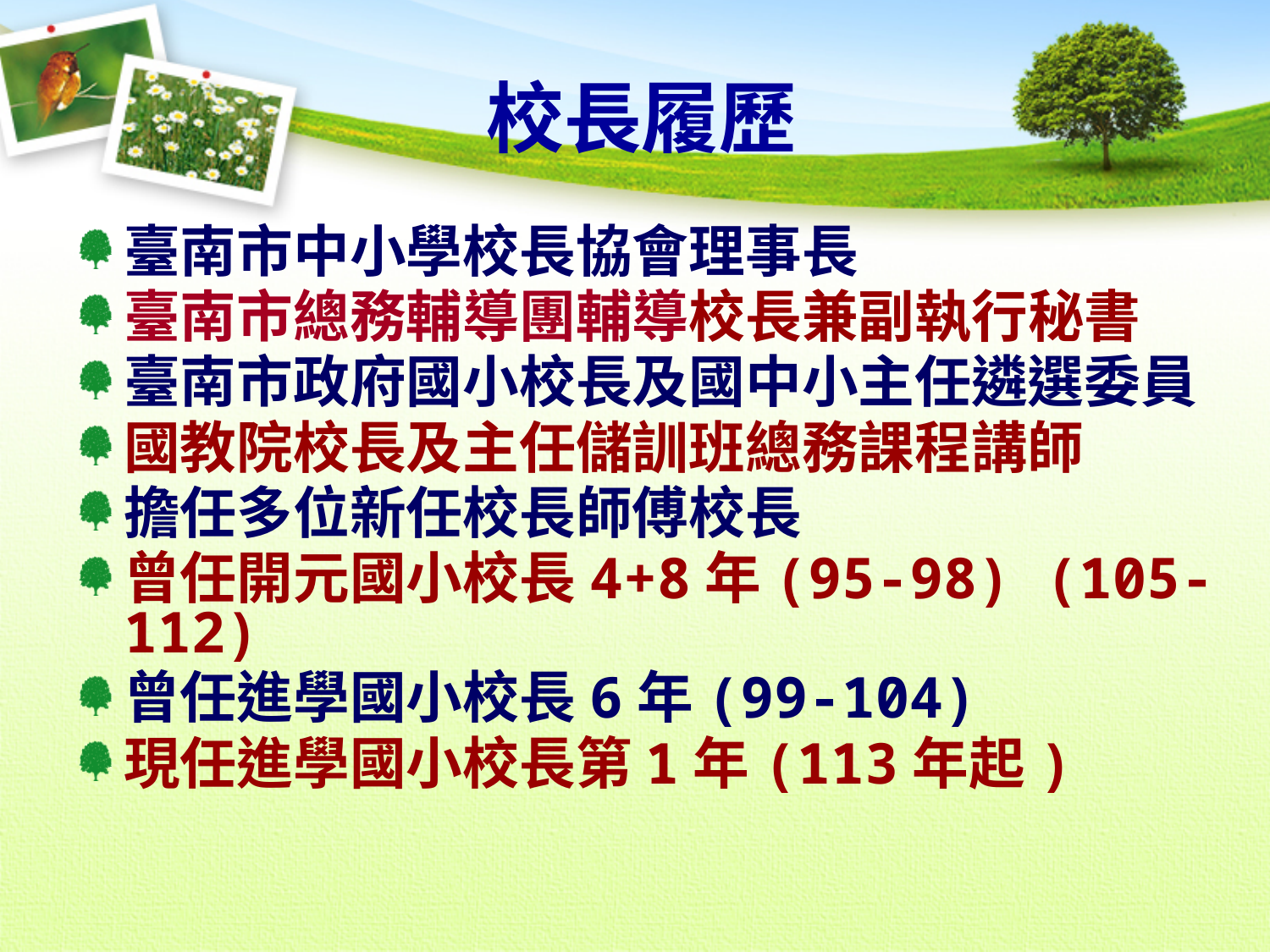

校長履歷
臺南市中小學校長協會理事長
臺南市總務輔導團輔導校長兼副執行秘書
臺南市政府國小校長及國中小主任遴選委員
國教院校長及主任儲訓班總務課程講師
擔任多位新任校長師傅校長
曾任開元國小校長4+8年(95-98) (105-112)
曾任進學國小校長6年(99-104)
現任進學國小校長第1年(113年起)